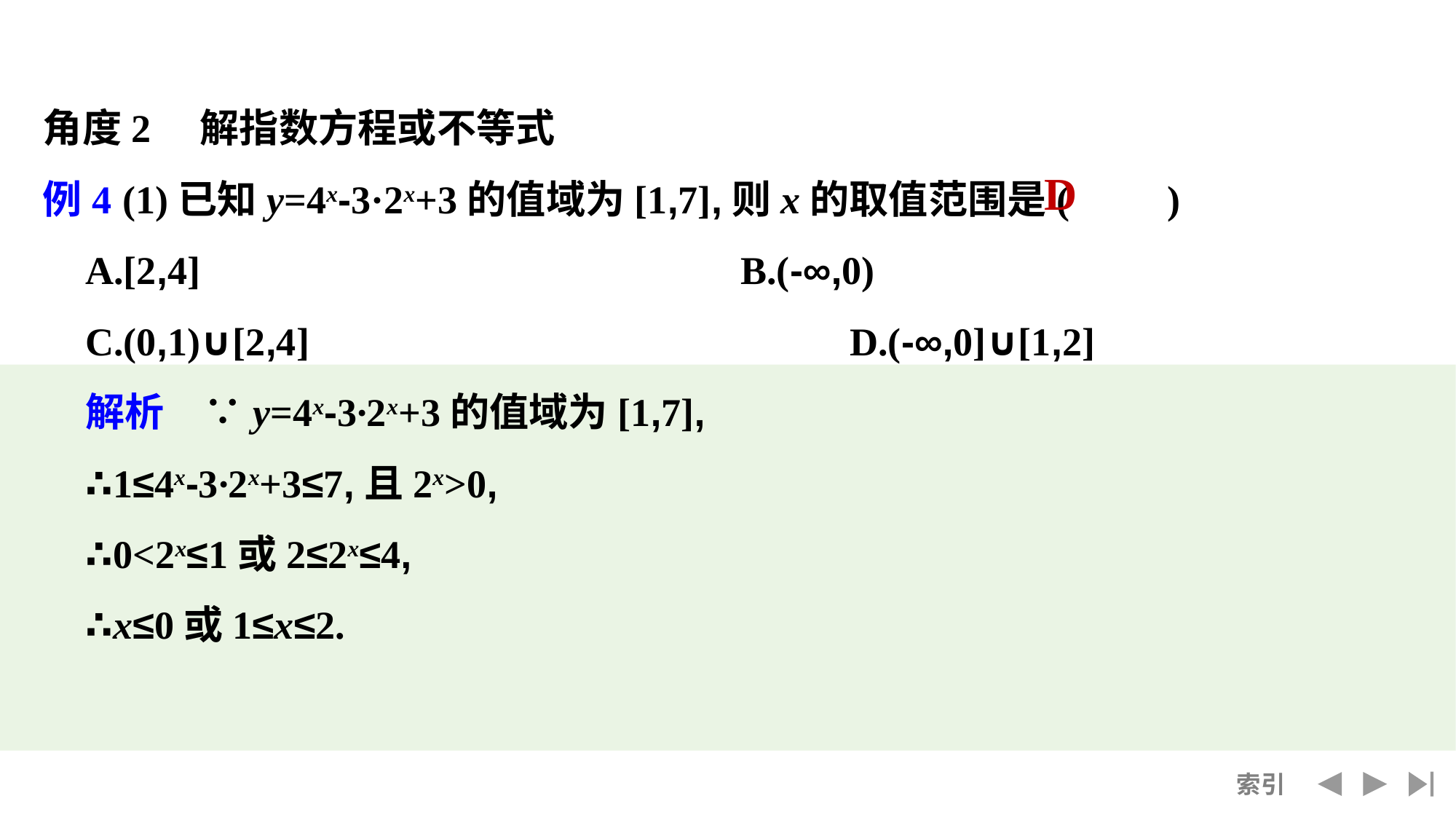

角度2　解指数方程或不等式
例4 (1)已知y=4x-3·2x+3的值域为[1,7],则x的取值范围是(　　)
	A.[2,4]					B.(-∞,0)
	C.(0,1)∪[2,4]					D.(-∞,0]∪[1,2]
	解析　∵y=4x-3·2x+3的值域为[1,7],
	∴1≤4x-3·2x+3≤7,且2x>0,
	∴0<2x≤1或2≤2x≤4,
	∴x≤0或1≤x≤2.
D